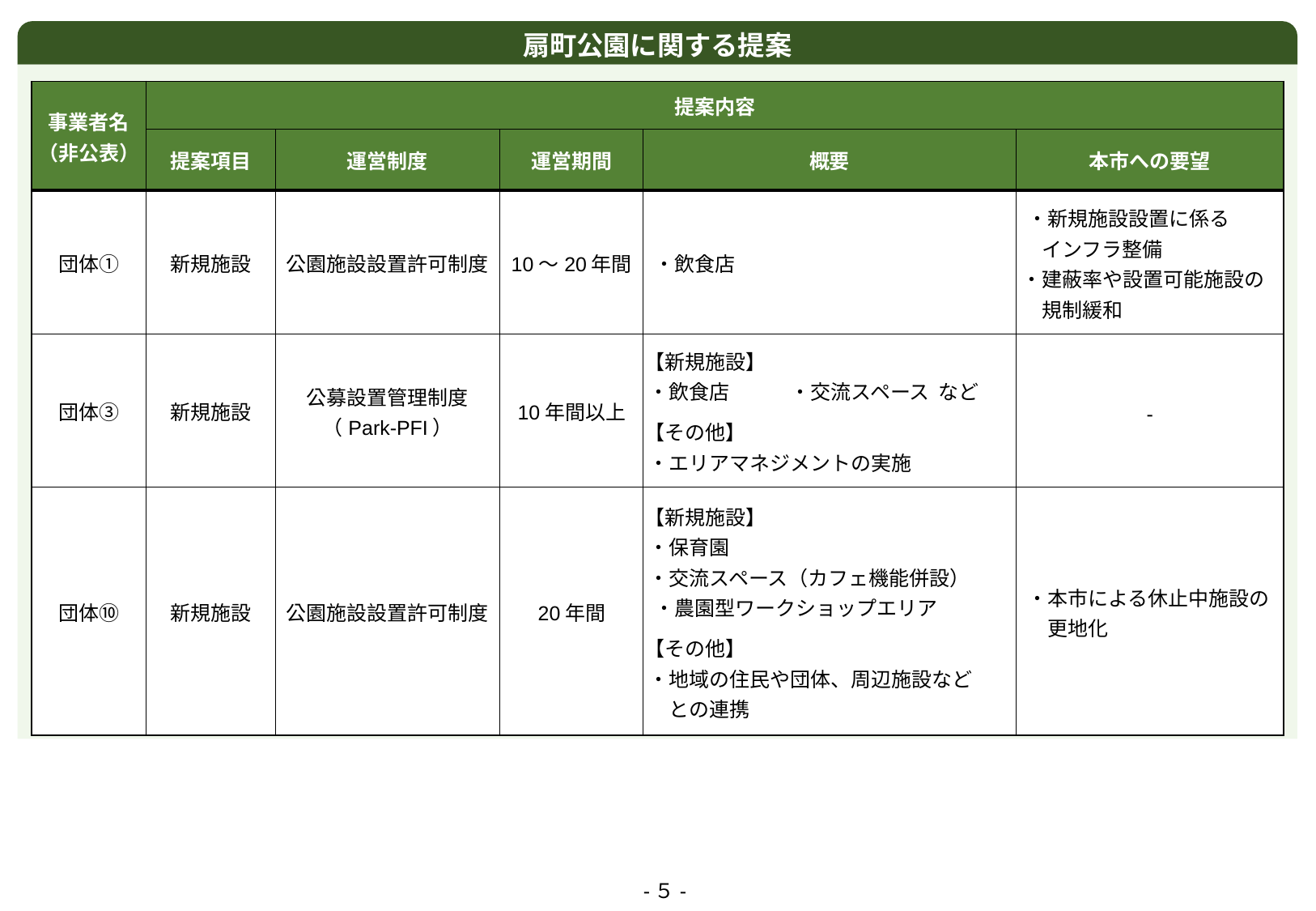

扇町公園に関する提案

| 事業者名 （非公表） | 提案内容 |  |  |  |  |
| --- | --- | --- | --- | --- | --- |
|  | 提案項目 | 運営制度 | 運営期間 | 概要 | 本市への要望 |
| 団体① | 新規施設 | 公園施設設置許可制度 | 10～20年間 | ・飲食店 | ・新規施設設置に係る 　 インフラ整備 ・建蔽率や設置可能施設の 　 規制緩和 |
| 団体③ | 新規施設 | 公募設置管理制度 （Park-PFI） | 10年間以上 | 【新規施設】 ・飲食店　　　・交流スペース など 【その他】 ・エリアマネジメントの実施 | - |
| 団体⑩ | 新規施設 | 公園施設設置許可制度 | 20年間 | 【新規施設】 ・保育園 ・交流スペース（カフェ機能併設） ・農園型ワークショップエリア 【その他】 ・地域の住民や団体、周辺施設など 　 との連携 | ・本市による休止中施設の 　更地化 |
-５-